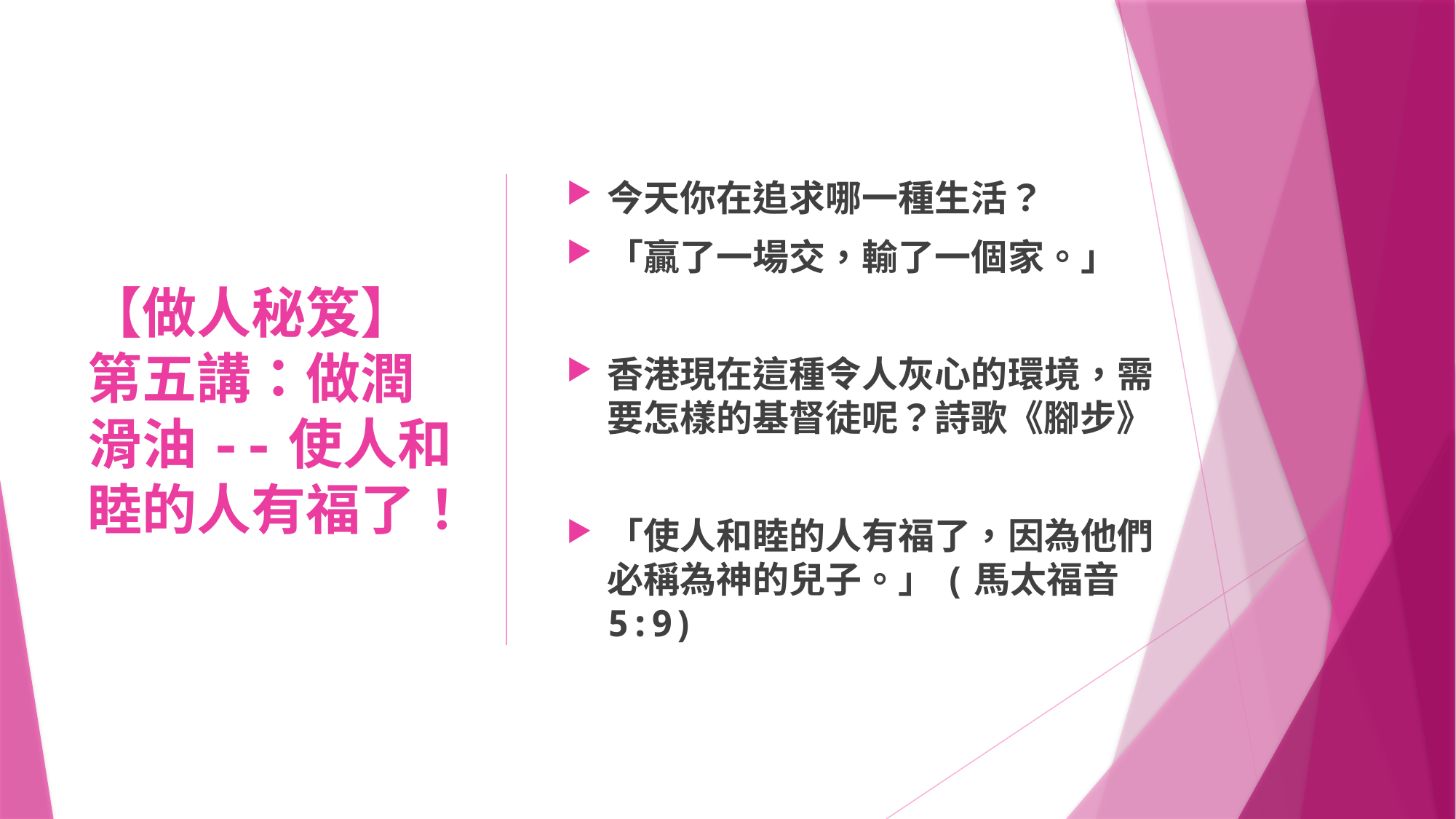

# 【做人秘笈】第五講：做潤滑油--使人和睦的人有福了！
今天你在追求哪一種生活？
「贏了一場交，輸了一個家。」

香港現在這種令人灰心的環境，需要怎樣的基督徒呢？詩歌《腳步》

「使人和睦的人有福了，因為他們必稱為神的兒子。」(馬太福音5:9)